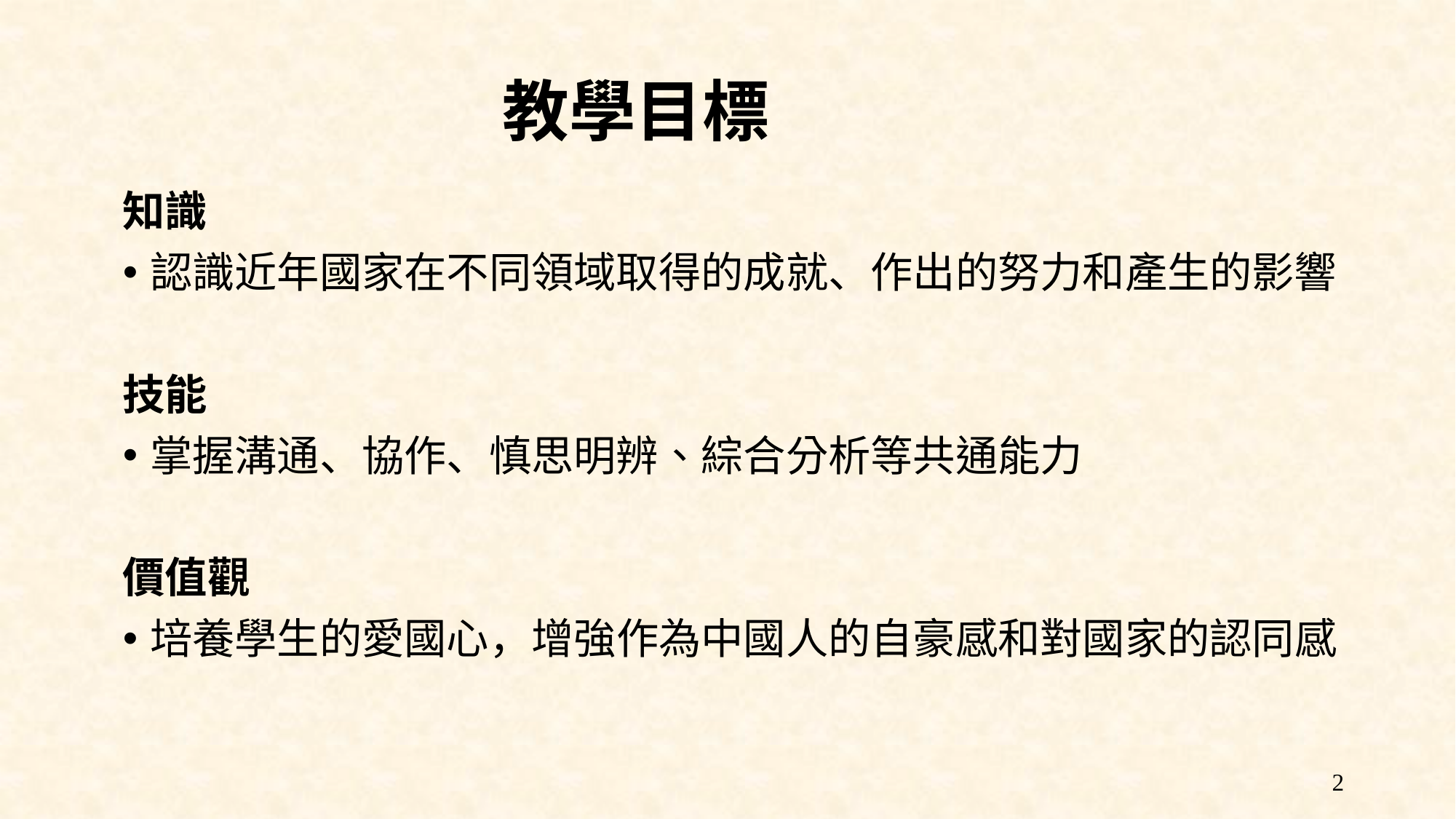

# 教學目標
知識
認識近年國家在不同領域取得的成就、作出的努力和產生的影響

技能
掌握溝通、協作、慎思明辨、綜合分析等共通能力

價值觀
培養學生的愛國心，增強作為中國人的自豪感和對國家的認同感

2